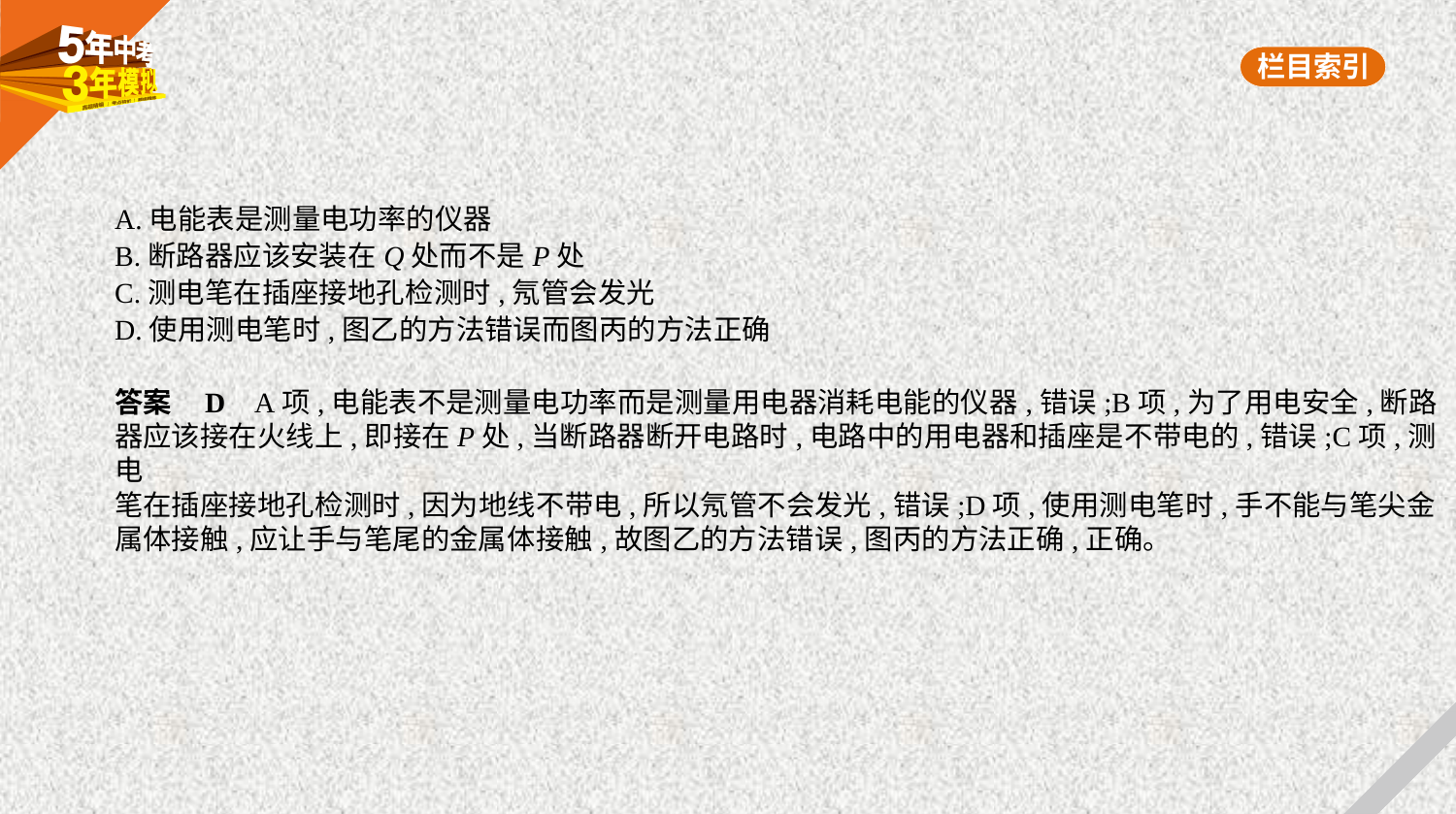

A.电能表是测量电功率的仪器
B.断路器应该安装在Q处而不是P处
C.测电笔在插座接地孔检测时,氖管会发光
D.使用测电笔时,图乙的方法错误而图丙的方法正确
答案    D    A项,电能表不是测量电功率而是测量用电器消耗电能的仪器,错误;B项,为了用电安全,断路
器应该接在火线上,即接在P处,当断路器断开电路时,电路中的用电器和插座是不带电的,错误;C项,测电
笔在插座接地孔检测时,因为地线不带电,所以氖管不会发光,错误;D项,使用测电笔时,手不能与笔尖金
属体接触,应让手与笔尾的金属体接触,故图乙的方法错误,图丙的方法正确,正确。